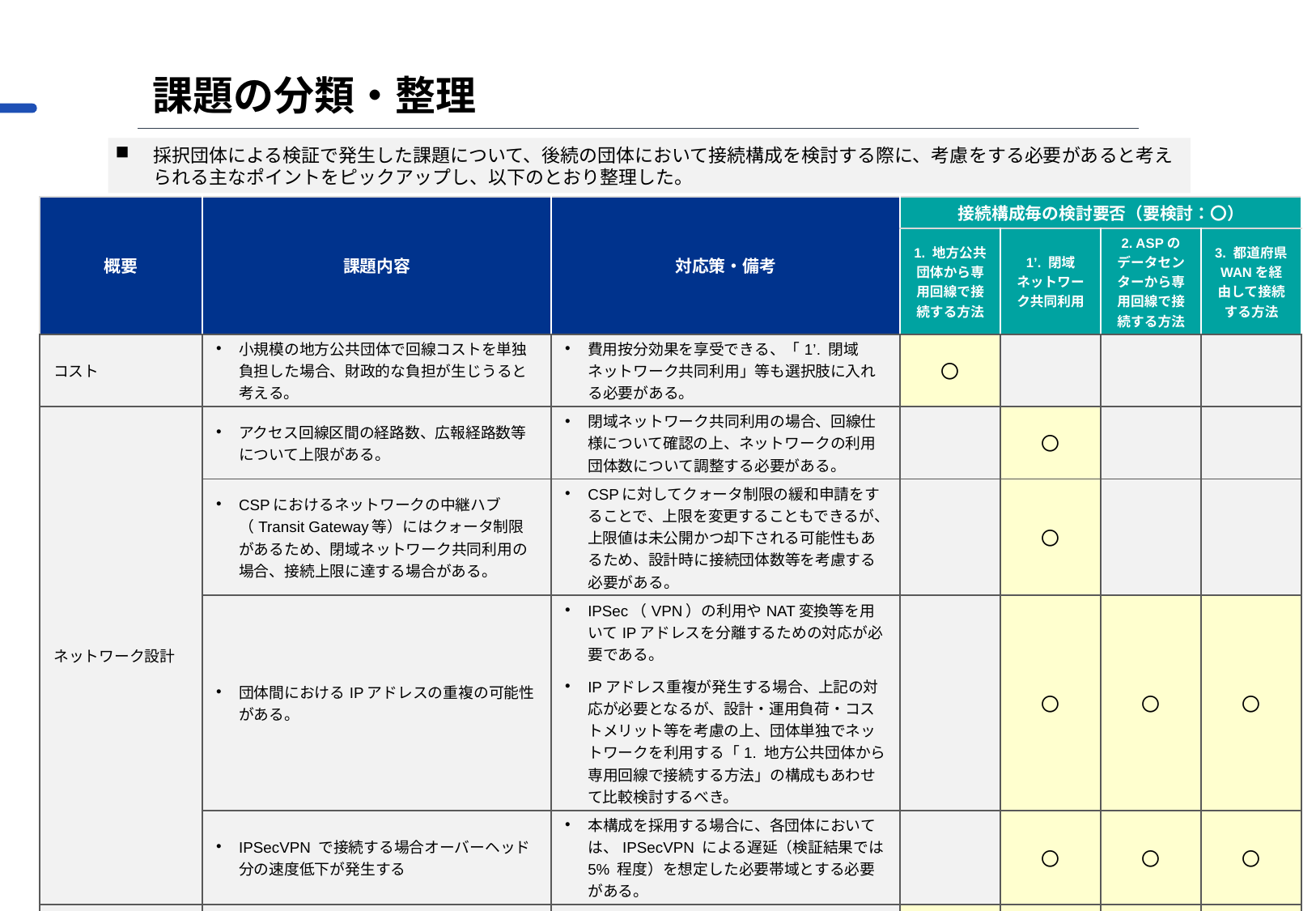

課題の分類・整理
採択団体による検証で発生した課題について、後続の団体において接続構成を検討する際に、考慮をする必要があると考えられる主なポイントをピックアップし、以下のとおり整理した。
| 概要 | 課題内容 | 対応策・備考 | 接続構成毎の検討要否（要検討：〇） |  |  |  |
| --- | --- | --- | --- | --- | --- | --- |
| カテゴリ | 課題内容 | 対応策 | 1. 地方公共団体から専用回線で接続する方法 | 1’. 閉域ネットワーク共同利用 | 2. ASPのデータセンターから専用回線で接続する方法 | 3. 都道府県WANを経由して接続する方法 |
| コスト | 小規模の地方公共団体で回線コストを単独負担した場合、財政的な負担が生じうると考える。 | 費用按分効果を享受できる、「1’. 閉域ネットワーク共同利用」等も選択肢に入れる必要がある。 | 〇 |  |  |  |
| ネットワーク設計 | アクセス回線区間の経路数、広報経路数等について上限がある。 | 閉域ネットワーク共同利用の場合、回線仕様について確認の上、ネットワークの利用団体数について調整する必要がある。 |  | 〇 |  |  |
|  | CSPにおけるネットワークの中継ハブ（Transit Gateway等）にはクォータ制限があるため、閉域ネットワーク共同利用の場合、接続上限に達する場合がある。 | CSPに対してクォータ制限の緩和申請をすることで、上限を変更することもできるが、上限値は未公開かつ却下される可能性もあるため、設計時に接続団体数等を考慮する必要がある。 |  | 〇 |  |  |
|  | 団体間におけるIPアドレスの重複の可能性がある。 | IPSec（VPN）の利用やNAT変換等を用いてIPアドレスを分離するための対応が必要である。 IPアドレス重複が発生する場合、上記の対応が必要となるが、設計・運用負荷・コストメリット等を考慮の上、団体単独でネットワークを利用する「1. 地方公共団体から専用回線で接続する方法」の構成もあわせて比較検討するべき。 |  | 〇 | 〇 | 〇 |
|  | IPSecVPN で接続する場合オーバーヘッド分の速度低下が発生する | 本構成を採用する場合に、各団体においては、IPSecVPN による遅延（検証結果では 5% 程度）を想定した必要帯域とする必要がある。 |  | 〇 | 〇 | 〇 |
| ネットワーク運用 | 回線メンテナンス時等の回線遮断が発生する場合に、業務システムに影響を与える可能性がある（データベースの同期やバックアップ時の通信等）。 | 事前に経路切替を実施する等で各通信の影響に配慮する必要がある。 | 〇 | 〇 | 〇 | 〇 |
|  | 閉域ネットワークを共同利用する場合、アクセス回線区間やCSP接続区間の帯域変更時やルーティング設定変更時には、各団体のネットワークに影響を与える可能性がある。 | 団体間で作業日時の調整が必要である。 |  | 〇 | 〇 | 〇 |
20